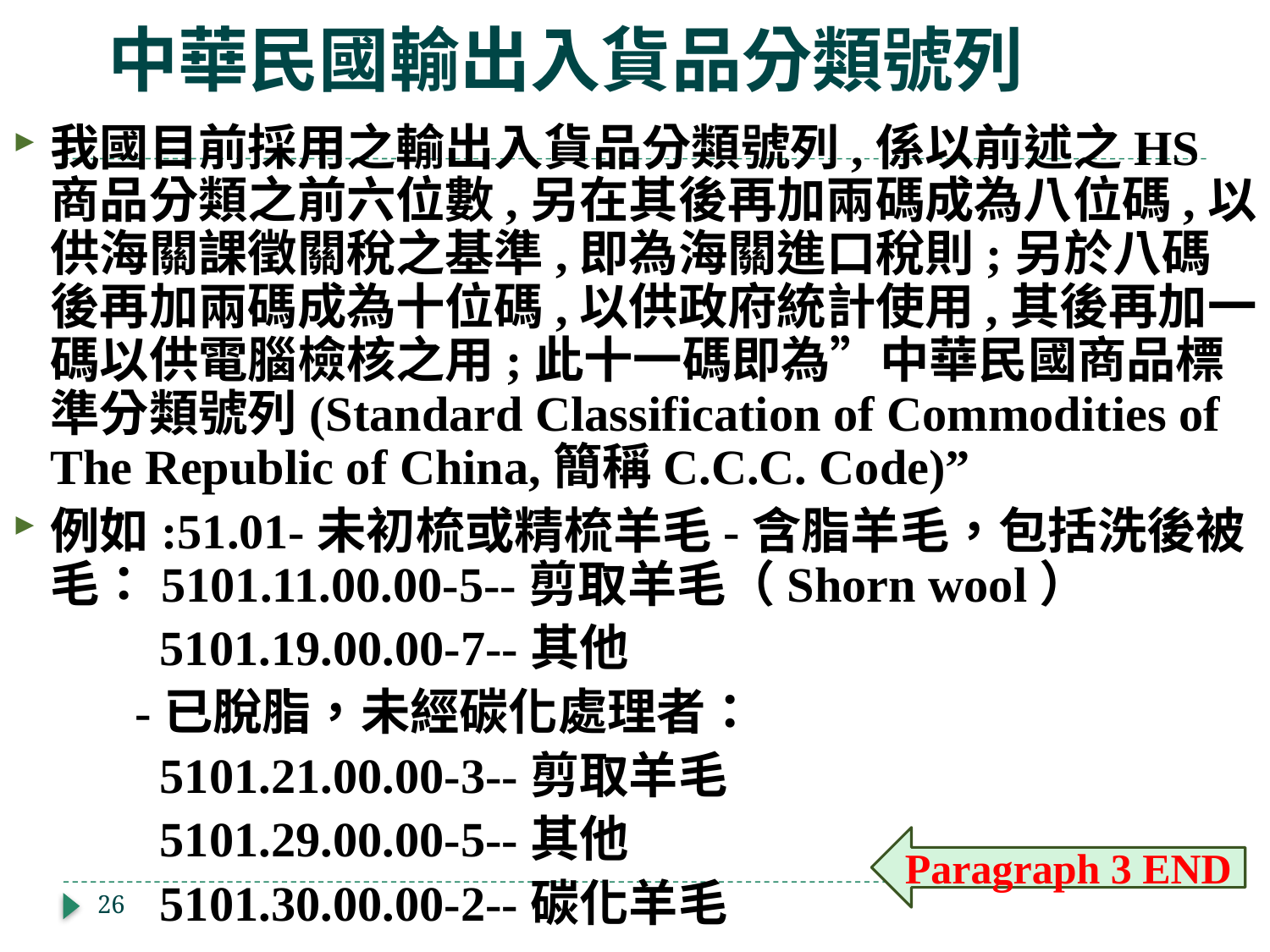

# 中華民國輸出入貨品分類號列
我國目前採用之輸出入貨品分類號列,係以前述之HS商品分類之前六位數,另在其後再加兩碼成為八位碼,以供海關課徵關稅之基準,即為海關進口稅則;另於八碼後再加兩碼成為十位碼,以供政府統計使用,其後再加一碼以供電腦檢核之用;此十一碼即為”中華民國商品標準分類號列(Standard Classification of Commodities of The Republic of China,簡稱C.C.C. Code)”
例如:51.01-未初梳或精梳羊毛-含脂羊毛，包括洗後被毛：5101.11.00.00-5--剪取羊毛（Shorn wool）
            5101.19.00.00-7--其他
          -已脫脂，未經碳化處理者：
            5101.21.00.00-3--剪取羊毛
            5101.29.00.00-5--其他
            5101.30.00.00-2--碳化羊毛
Paragraph 3 END
26